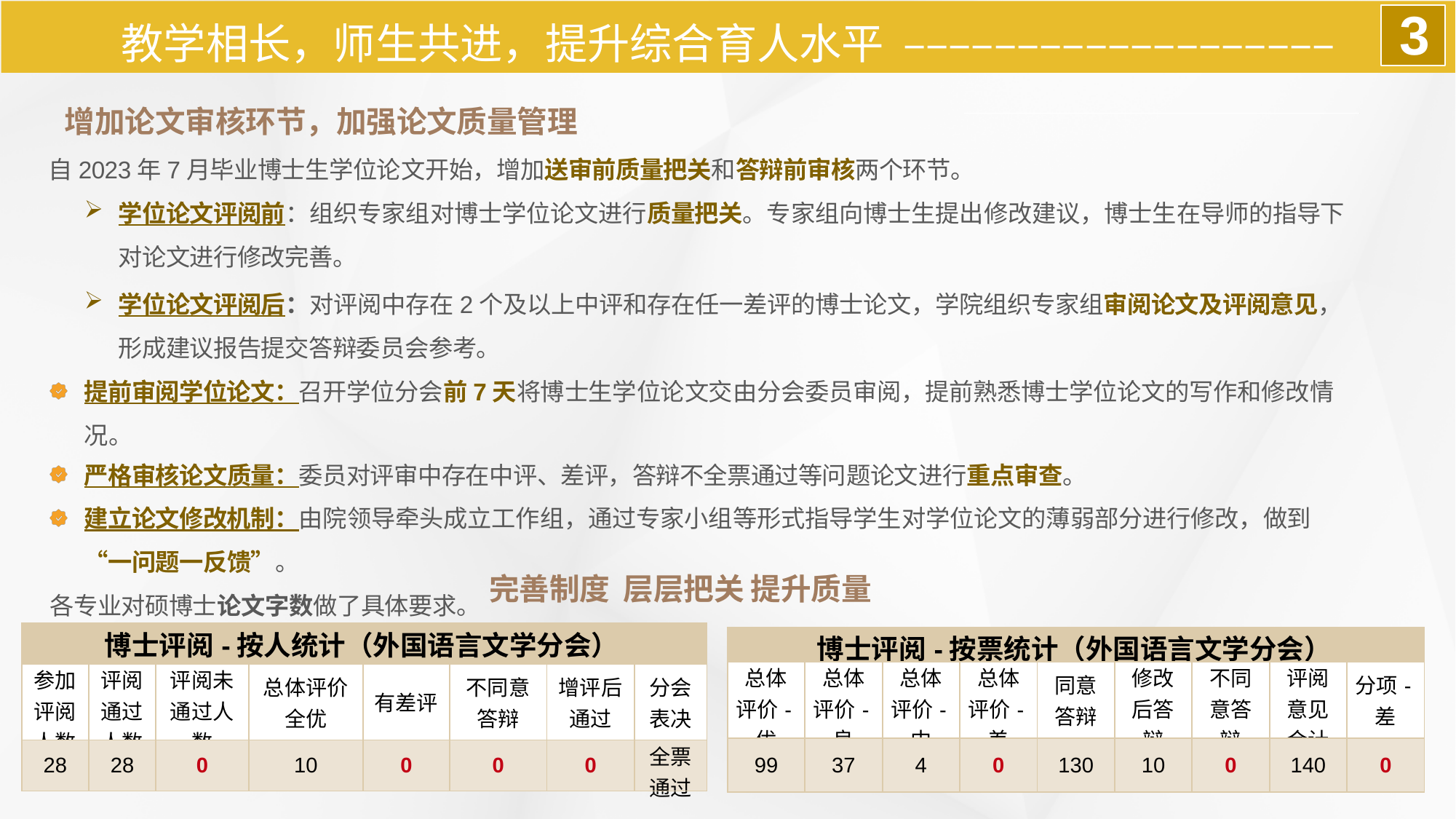

教学相长，师生共进，提升综合育人水平  –––––––––––––––––––
3
增加论文审核环节，加强论文质量管理
自2023年7月毕业博士生学位论文开始，增加送审前质量把关和答辩前审核两个环节。
学位论文评阅前：组织专家组对博士学位论文进行质量把关。专家组向博士生提出修改建议，博士生在导师的指导下对论文进行修改完善。
学位论文评阅后：对评阅中存在2个及以上中评和存在任一差评的博士论文，学院组织专家组审阅论文及评阅意见，形成建议报告提交答辩委员会参考。
提前审阅学位论文：召开学位分会前7天将博士生学位论文交由分会委员审阅，提前熟悉博士学位论文的写作和修改情况。
严格审核论文质量：委员对评审中存在中评、差评，答辩不全票通过等问题论文进行重点审查。
建立论文修改机制：由院领导牵头成立工作组，通过专家小组等形式指导学生对学位论文的薄弱部分进行修改，做到“一问题一反馈”。
各专业对硕博士论文字数做了具体要求。

完善制度  层层把关 提升质量
| 博士评阅-按人统计（外国语言文学分会） |  |  |  |  |  |  |  |
| --- | --- | --- | --- | --- | --- | --- | --- |
| 参加评阅人数 | 评阅通过人数 | 评阅未通过人数 | 总体评价全优 | 有差评 | 不同意答辩 | 增评后通过 | 分会表决 |
| 28 | 28 | 0 | 10 | 0 | 0 | 0 | 全票通过 |
| 博士评阅-按票统计（外国语言文学分会） |  |  |  |  |  |  |  |  |
| --- | --- | --- | --- | --- | --- | --- | --- | --- |
| 总体评价-优 | 总体评价-良 | 总体评价-中 | 总体评价-差 | 同意答辩 | 修改后答辩 | 不同意答辩 | 评阅意见合计 | 分项-差 |
| 99 | 37 | 4 | 0 | 130 | 10 | 0 | 140 | 0 |